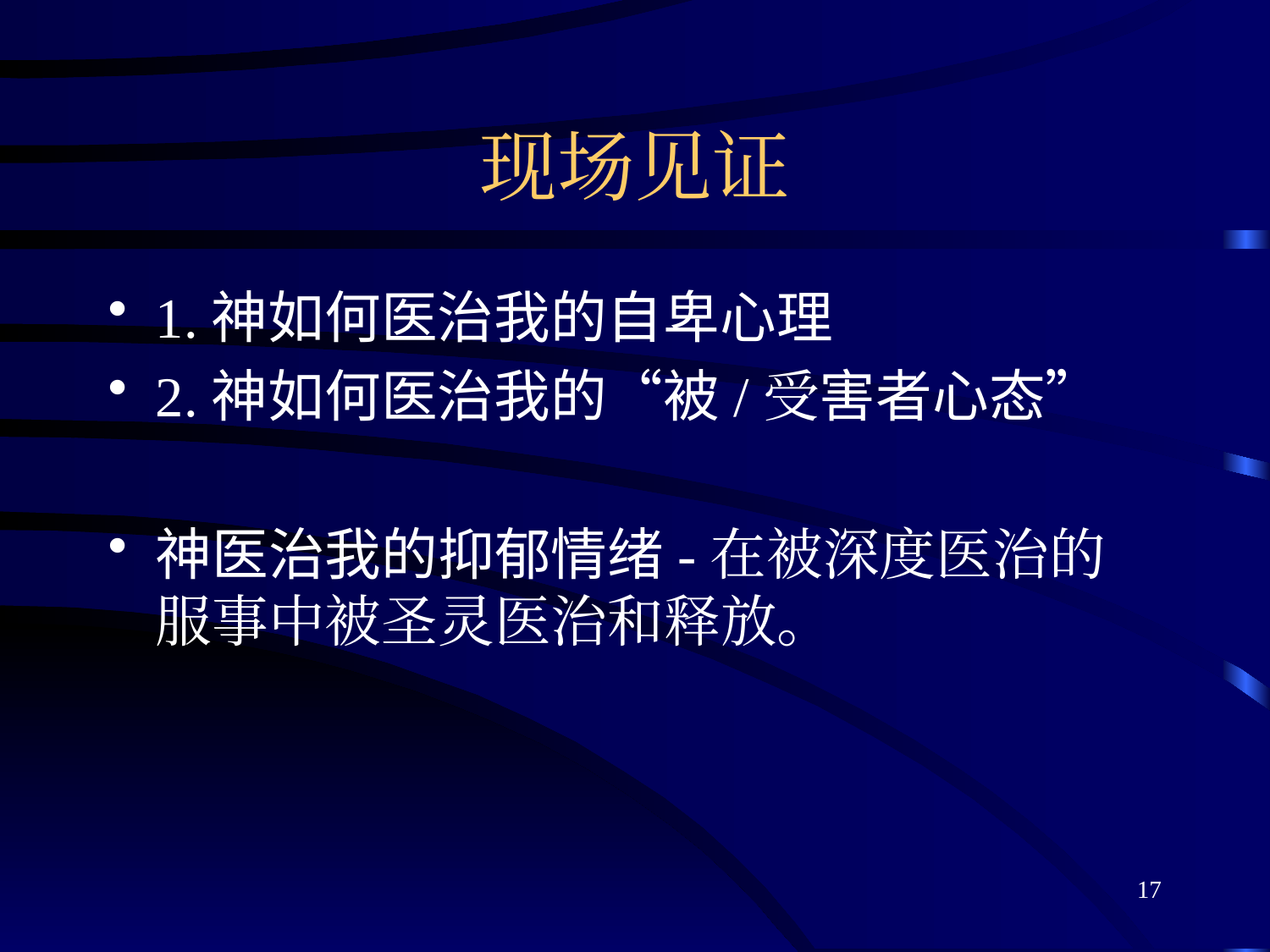

# 现场见证
1.神如何医治我的自卑心理
2.神如何医治我的“被/受害者心态”

神医治我的抑郁情绪-在被深度医治的服事中被圣灵医治和释放。

17